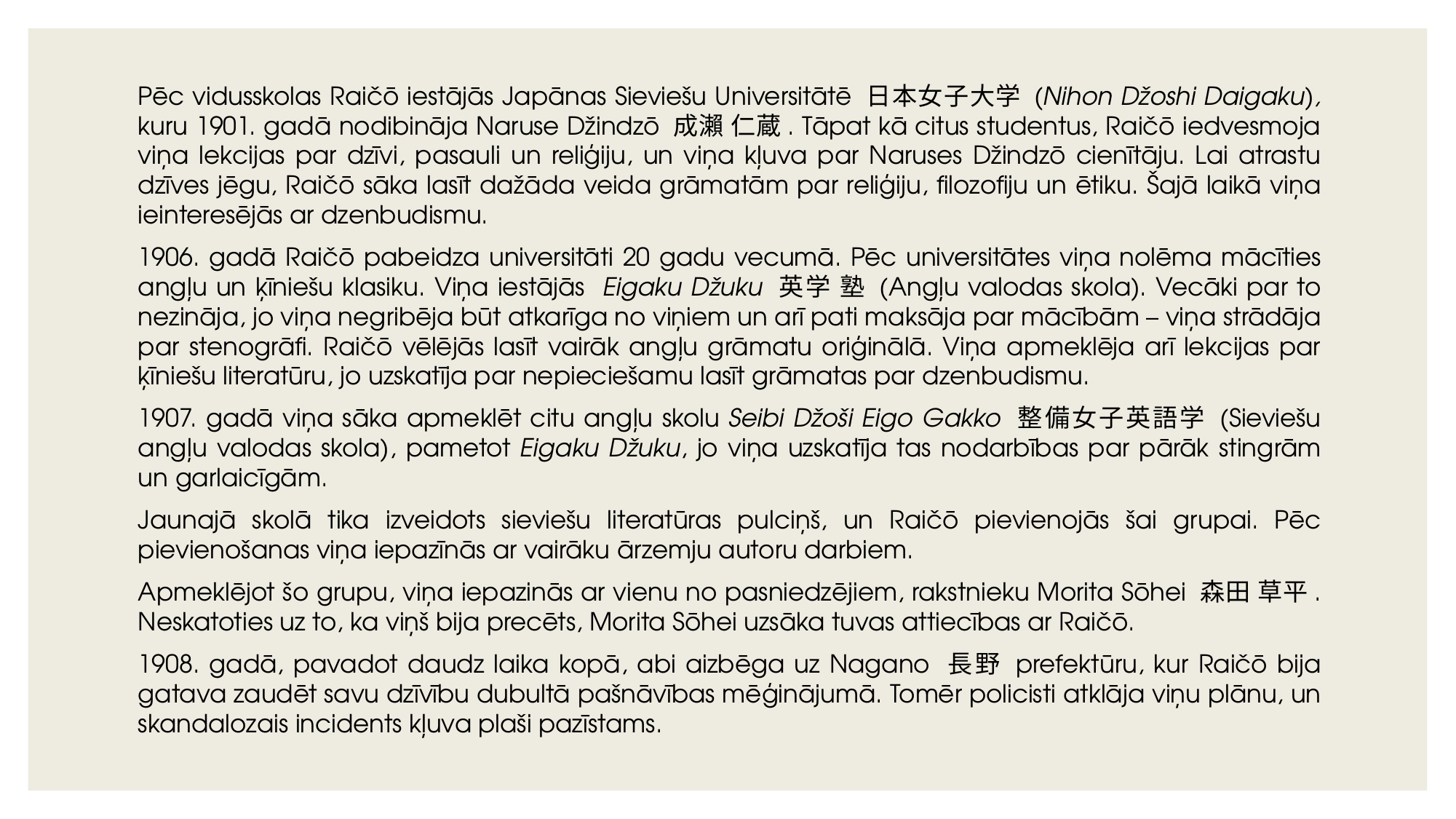

Pēc vidusskolas Raičō iestājās Japānas Sieviešu Universitātē 日本女子大学 (Nihon Džoshi Daigaku), kuru 1901. gadā nodibināja Naruse Džindzō 成瀨 仁蔵. Tāpat kā citus studentus, Raičō iedvesmoja viņa lekcijas par dzīvi, pasauli un reliģiju, un viņa kļuva par Naruses Džindzō cienītāju. Lai atrastu dzīves jēgu, Raičō sāka lasīt dažāda veida grāmatām par reliģiju, filozofiju un ētiku. Šajā laikā viņa ieinteresējās ar dzenbudismu.
1906. gadā Raičō pabeidza universitāti 20 gadu vecumā. Pēc universitātes viņa nolēma mācīties angļu un ķīniešu klasiku. Viņa iestājās  Eigaku Džuku 英学 塾 (Angļu valodas skola). Vecāki par to nezināja, jo viņa negribēja būt atkarīga no viņiem un arī pati maksāja par mācībām – viņa strādāja par stenogrāfi. Raičō vēlējās lasīt vairāk angļu grāmatu oriģinālā. Viņa apmeklēja arī lekcijas par ķīniešu literatūru, jo uzskatīja par nepieciešamu lasīt grāmatas par dzenbudismu.
1907. gadā viņa sāka apmeklēt citu angļu skolu Seibi Džoši Eigo Gakko 整備女子英語学 (Sieviešu angļu valodas skola), pametot Eigaku Džuku, jo viņa uzskatīja tas nodarbības par pārāk stingrām un garlaicīgām.
Jaunajā skolā tika izveidots sieviešu literatūras pulciņš, un Raičō pievienojās šai grupai. Pēc pievienošanas viņa iepazīnās ar vairāku ārzemju autoru darbiem.
Apmeklējot šo grupu, viņa iepazinās ar vienu no pasniedzējiem, rakstnieku Morita Sōhei 森田 草平. Neskatoties uz to, ka viņš bija precēts, Morita Sōhei uzsāka tuvas attiecības ar Raičō.
1908. gadā, pavadot daudz laika kopā, abi aizbēga uz Nagano 長野 prefektūru, kur Raičō bija gatava zaudēt savu dzīvību dubultā pašnāvības mēģinājumā. Tomēr policisti atklāja viņu plānu, un skandalozais incidents kļuva plaši pazīstams.